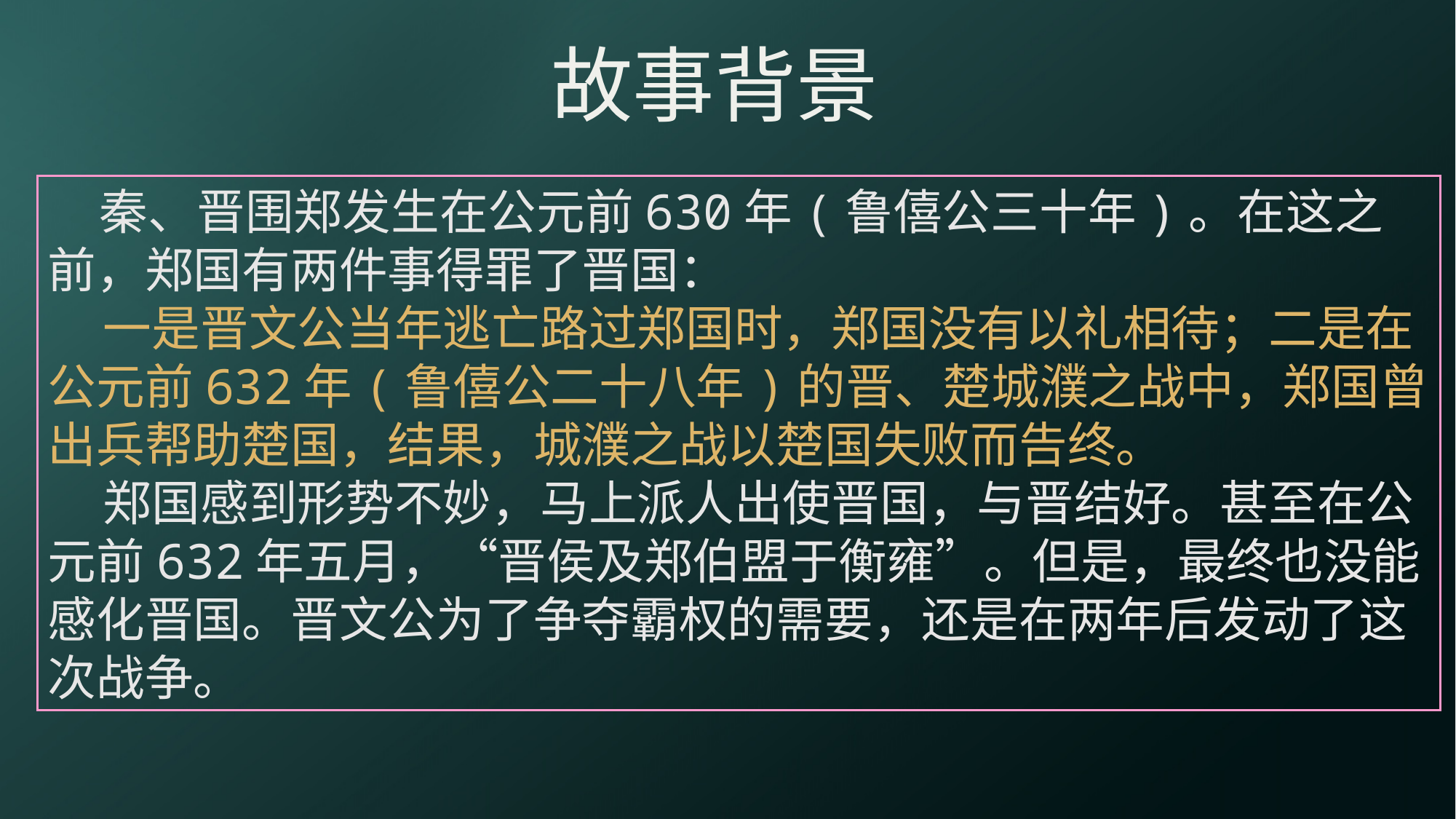

故事背景
    秦、晋围郑发生在公元前630年(鲁僖公三十年)。在这之前，郑国有两件事得罪了晋国：
    一是晋文公当年逃亡路过郑国时，郑国没有以礼相待；二是在公元前632年(鲁僖公二十八年)的晋、楚城濮之战中，郑国曾出兵帮助楚国，结果，城濮之战以楚国失败而告终。
    郑国感到形势不妙，马上派人出使晋国，与晋结好。甚至在公元前632年五月，“晋侯及郑伯盟于衡雍”。但是，最终也没能感化晋国。晋文公为了争夺霸权的需要，还是在两年后发动了这次战争。
e7d195523061f1c0c2b73831c94a3edc981f60e396d3e182073EE1468018468A7F192AE5E5CD515B6C3125F8AF6E4EE646174E8CF0B46FD19828DCE8CDA3B3A044A74F0E769C5FA8CB87AB6FC303C8BA3785FAC64AF542475A45392D2F8775CA09404B8122E755E8D50F2EB8F385E18313826A9D5FC56A252BE1477DBA86F063A13A534DCD014D15A741296C1B0F0370